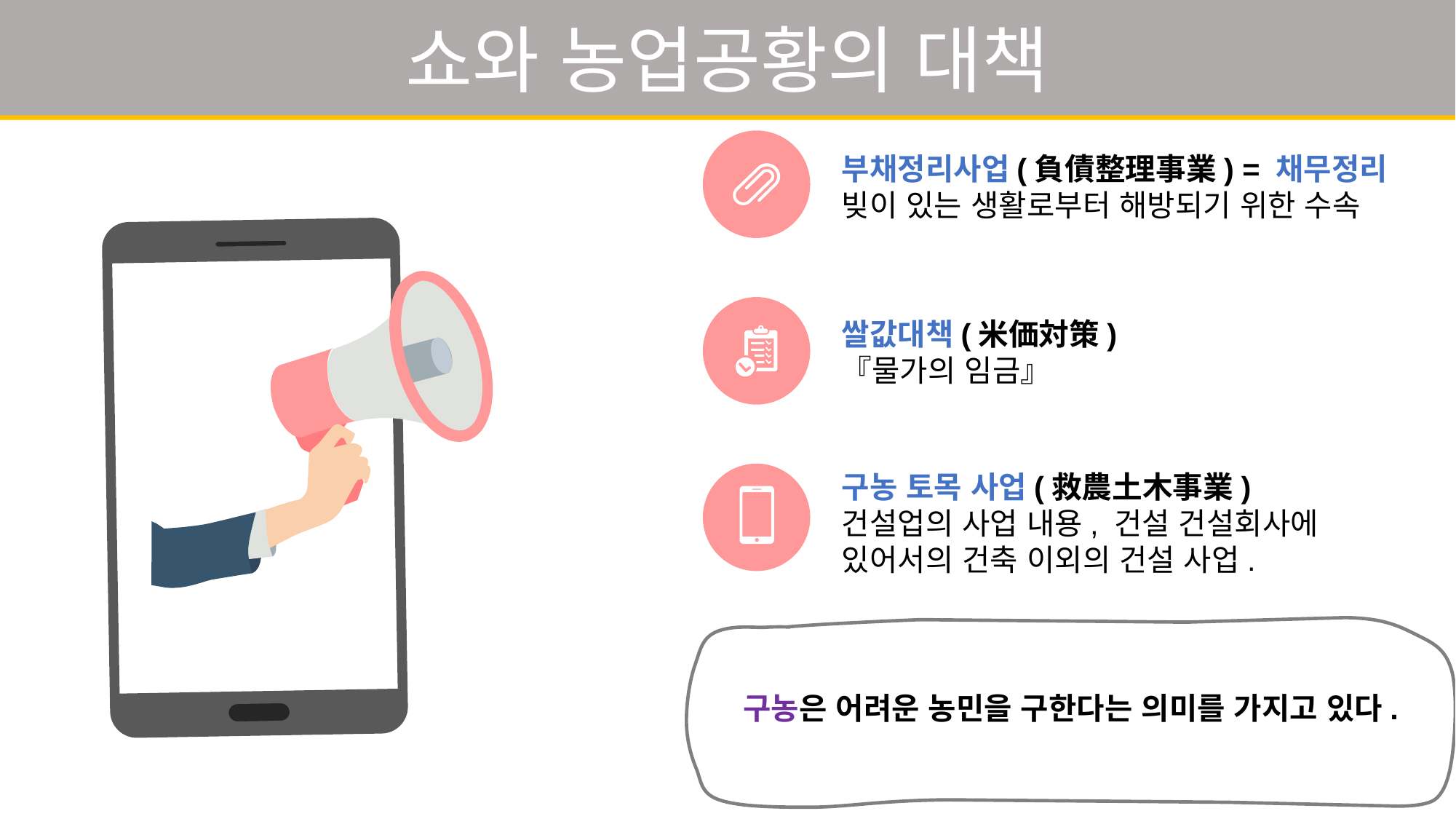

쇼와 농업공황의 대책

부채정리사업(負債整理事業) = 채무정리
빚이 있는 생활로부터 해방되기 위한 수속

쌀값대책(米価対策)
『물가의 임금』

구농 토목 사업(救農土木事業)
건설업의 사업 내용, 건설 건설회사에 있어서의 건축 이외의 건설 사업.

구농은 어려운 농민을 구한다는 의미를 가지고 있다.